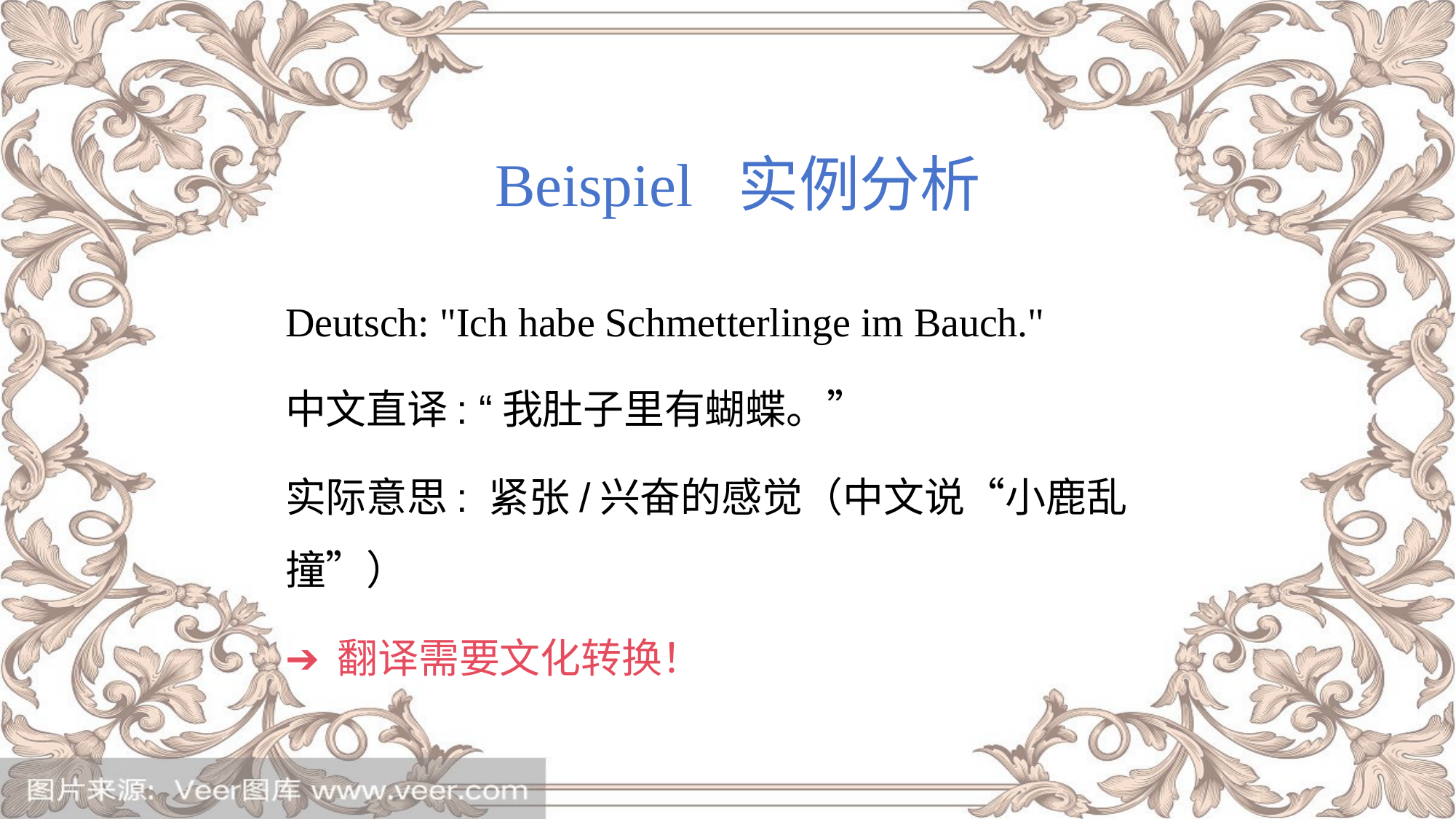

# Beispiel  实例分析
Deutsch: "Ich habe Schmetterlinge im Bauch."
中文直译: “我肚子里有蝴蝶。”
实际意思: 紧张/兴奋的感觉（中文说“小鹿乱撞”）
➔ 翻译需要文化转换！